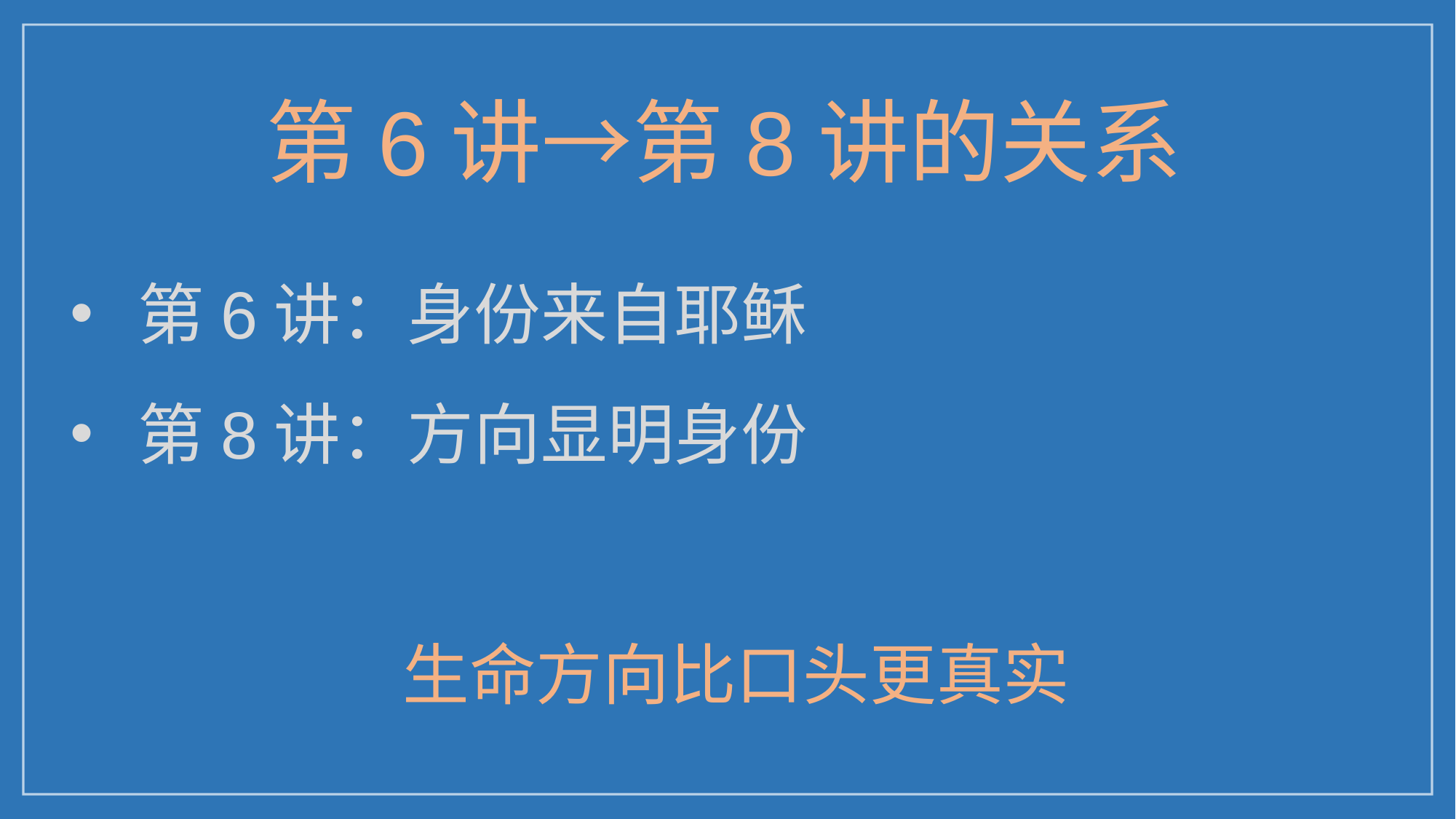

第6讲→第8讲的关系
第6讲：身份来自耶稣
第8讲：方向显明身份

生命方向比口头更真实